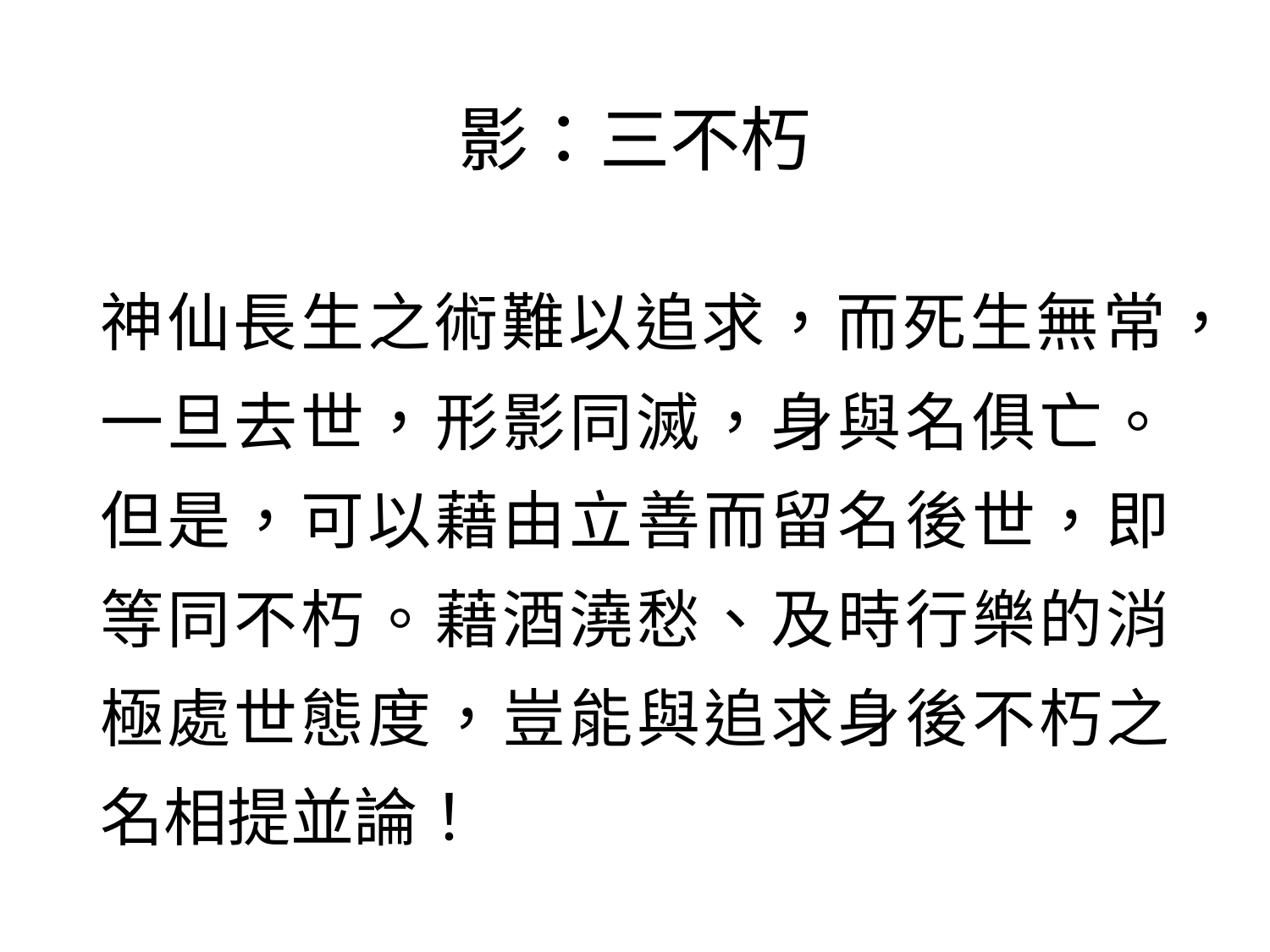

# 影：三不朽
神仙長生之術難以追求，而死生無常，一旦去世，形影同滅，身與名俱亡。但是，可以藉由立善而留名後世，即等同不朽。藉酒澆愁、及時行樂的消極處世態度，豈能與追求身後不朽之名相提並論！